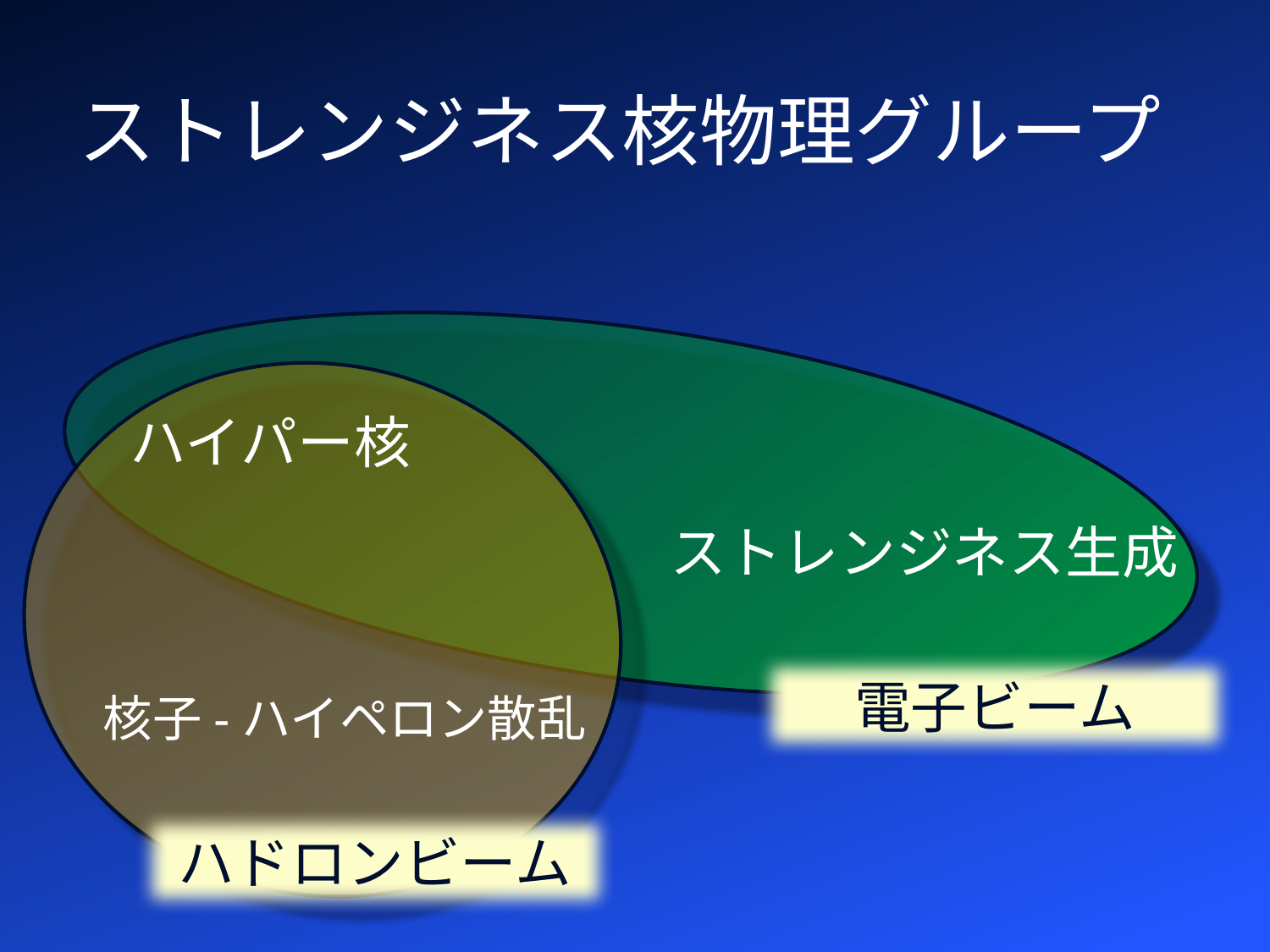

ストレンジネス核物理グループ

電子ビーム

ハドロンビーム
ハイパー核
ストレンジネス生成
核子-ハイペロン散乱